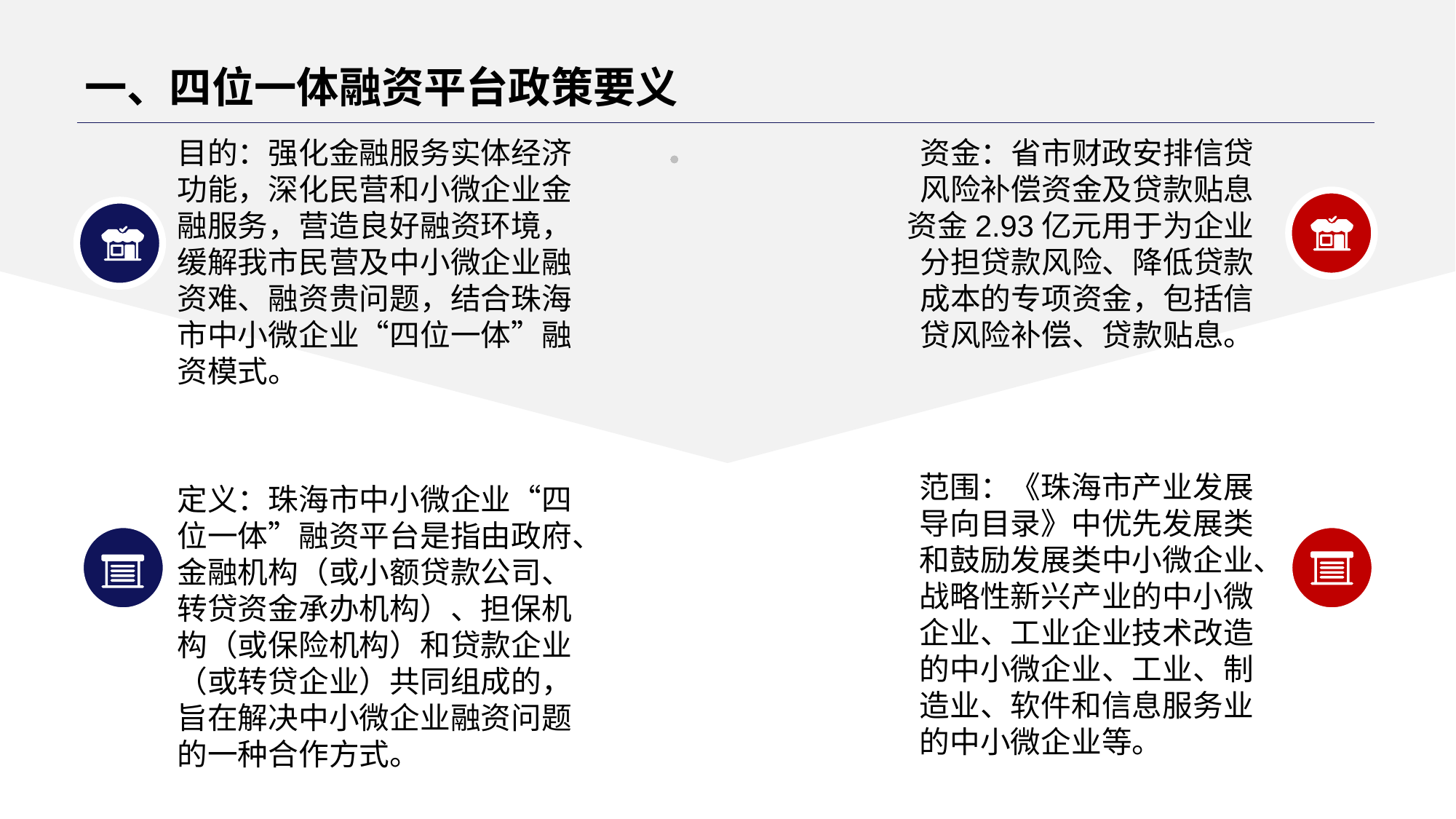

资金：省市财政安排信贷风险补偿资金及贷款贴息资金2.93亿元用于为企业分担贷款风险、降低贷款成本的专项资金，包括信贷风险补偿、贷款贴息。

目的：强化金融服务实体经济功能，深化民营和小微企业金融服务，营造良好融资环境，缓解我市民营及中小微企业融资难、融资贵问题，结合珠海市中小微企业“四位一体”融资模式。

定义：珠海市中小微企业“四位一体”融资平台是指由政府、金融机构（或小额贷款公司、转贷资金承办机构）、担保机构（或保险机构）和贷款企业（或转贷企业）共同组成的，旨在解决中小微企业融资问题的一种合作方式。

范围：《珠海市产业发展导向目录》中优先发展类和鼓励发展类中小微企业、战略性新兴产业的中小微企业、工业企业技术改造的中小微企业、工业、制造业、软件和信息服务业的中小微企业等。
# 一、四位一体融资平台政策要义